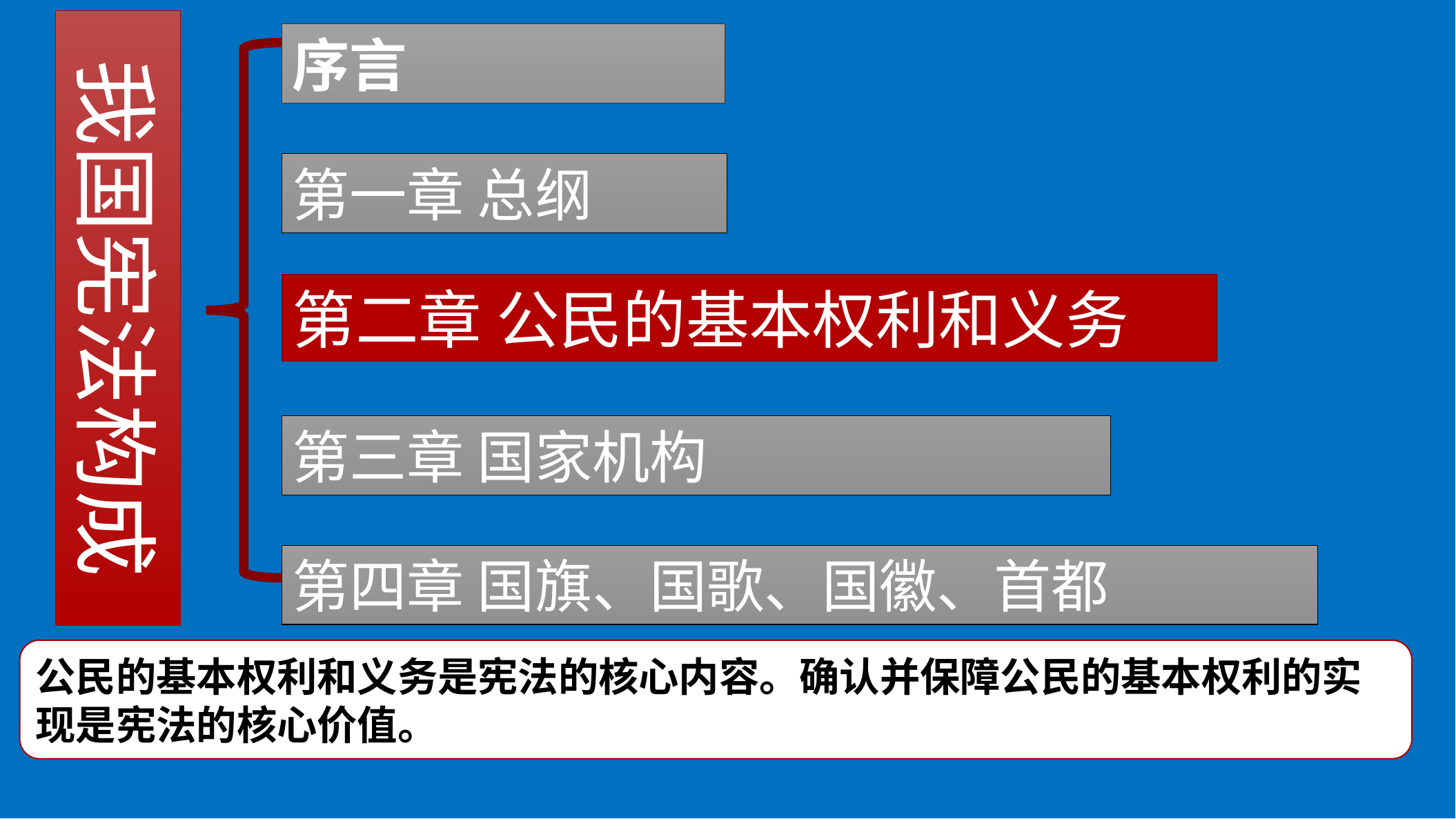

我国宪法构成
序言

第一章 总纲
第二章 公民的基本权利和义务
第三章 国家机构
第四章 国旗、国歌、国徽、首都
公民的基本权利和义务是宪法的核心内容。确认并保障公民的基本权利的实现是宪法的核心价值。